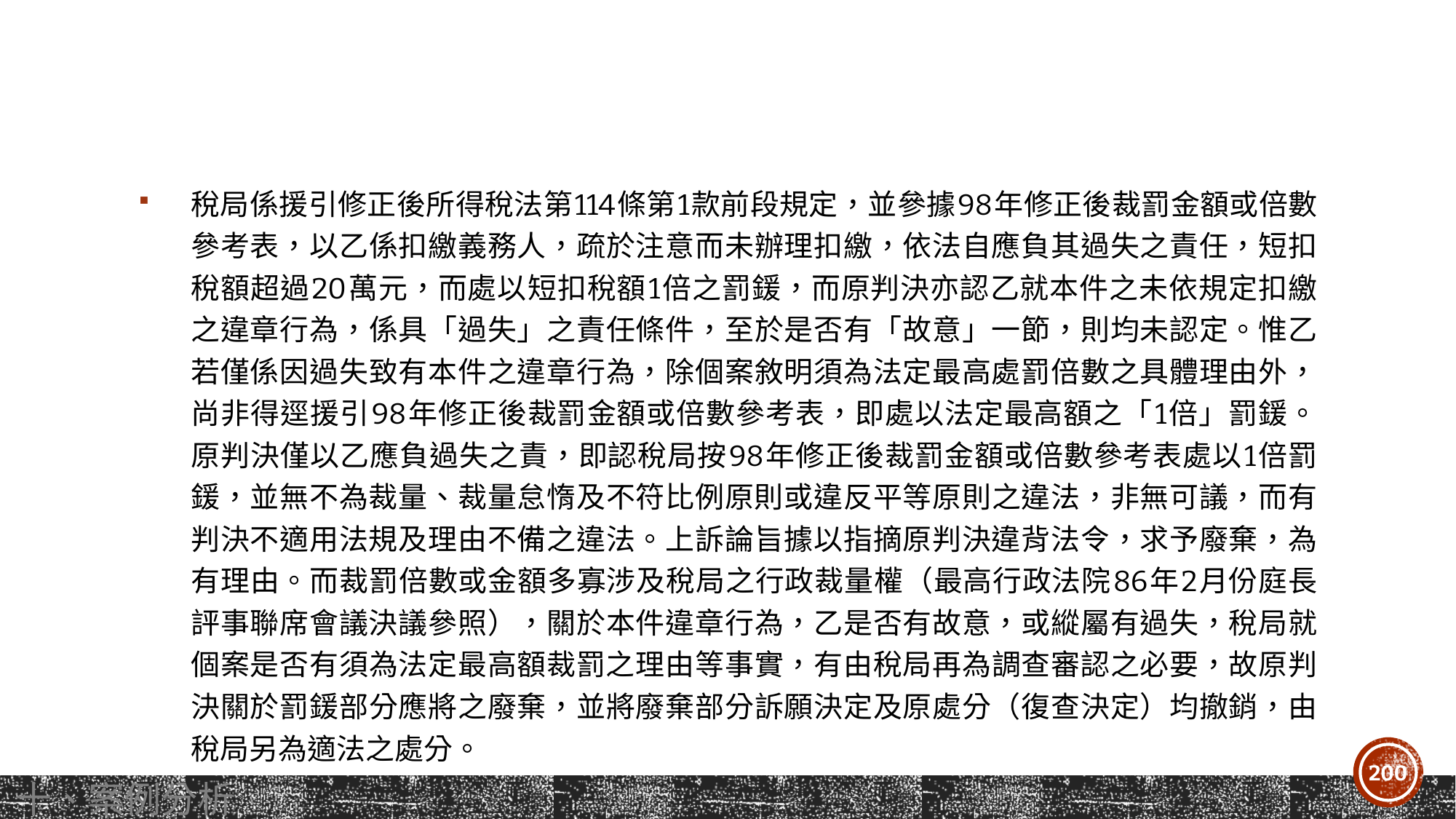

#

稅局係援引修正後所得稅法第114條第1款前段規定，並參據98年修正後裁罰金額或倍數參考表，以乙係扣繳義務人，疏於注意而未辦理扣繳，依法自應負其過失之責任，短扣稅額超過20萬元，而處以短扣稅額1倍之罰鍰，而原判決亦認乙就本件之未依規定扣繳之違章行為，係具「過失」之責任條件，至於是否有「故意」一節，則均未認定。惟乙若僅係因過失致有本件之違章行為，除個案敘明須為法定最高處罰倍數之具體理由外，尚非得逕援引98年修正後裁罰金額或倍數參考表，即處以法定最高額之「1倍」罰鍰。原判決僅以乙應負過失之責，即認稅局按98年修正後裁罰金額或倍數參考表處以1倍罰鍰，並無不為裁量、裁量怠惰及不符比例原則或違反平等原則之違法，非無可議，而有判決不適用法規及理由不備之違法。上訴論旨據以指摘原判決違背法令，求予廢棄，為有理由。而裁罰倍數或金額多寡涉及稅局之行政裁量權（最高行政法院86年2月份庭長評事聯席會議決議參照），關於本件違章行為，乙是否有故意，或縱屬有過失，稅局就個案是否有須為法定最高額裁罰之理由等事實，有由稅局再為調查審認之必要，故原判決關於罰鍰部分應將之廢棄，並將廢棄部分訴願決定及原處分（復查決定）均撤銷，由稅局另為適法之處分。
200